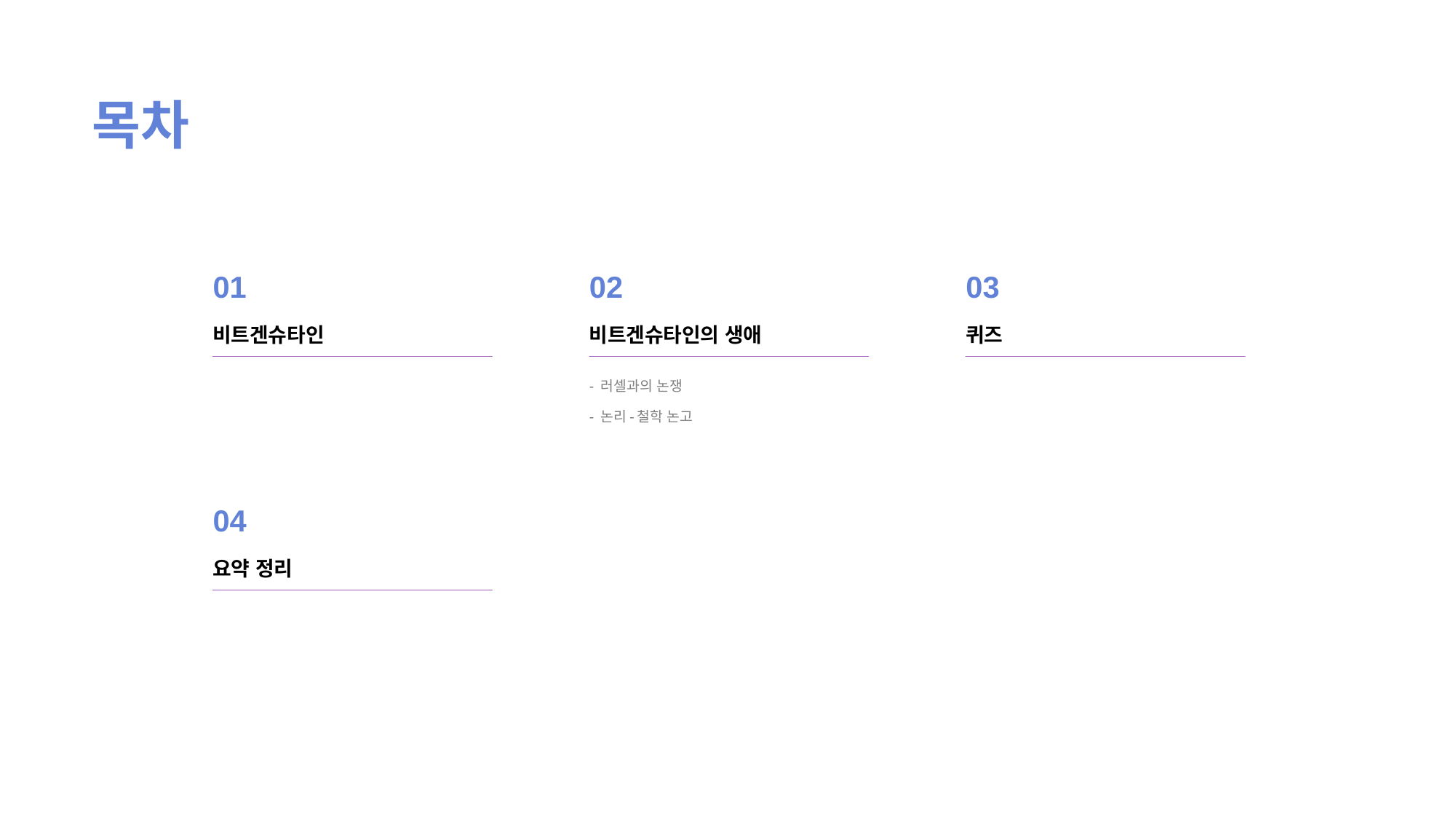

목차

01
02
03
비트겐슈타인
비트겐슈타인의 생애
퀴즈

- 러셀과의 논쟁
- 논리-철학 논고

04
요약 정리